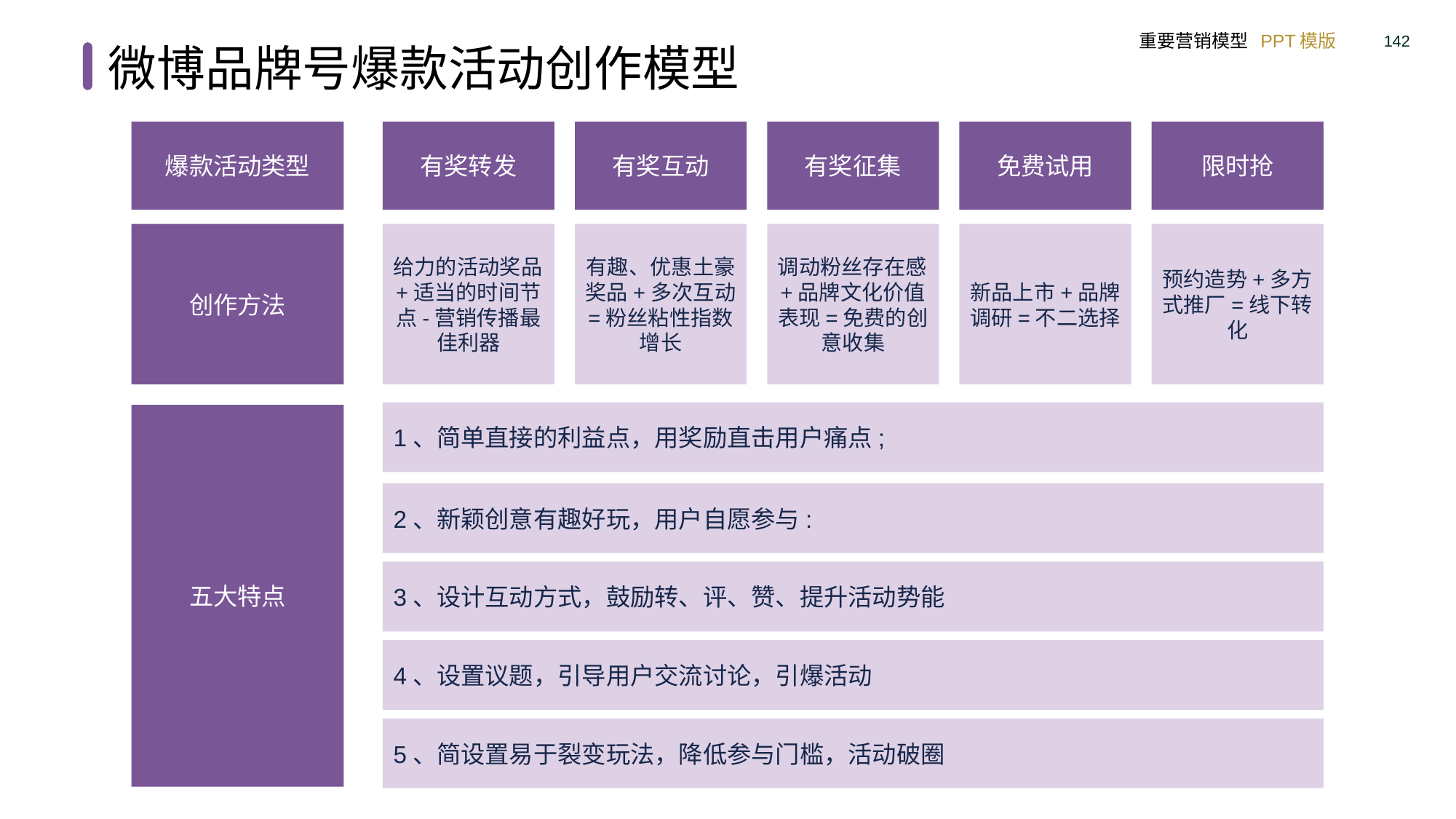

微博品牌号爆款活动创作模型
爆款活动类型
有奖转发
有奖互动
有奖征集
免费试用
限时抢
创作方法
给力的活动奖品+适当的时间节点-营销传播最佳利器
有趣、优惠土豪奖品+多次互动=粉丝粘性指数增长
调动粉丝存在感+品牌文化价值表现=免费的创意收集
新品上市+品牌调研=不二选择
预约造势+多方式推厂=线下转化
1、简单直接的利益点，用奖励直击用户痛点;
五大特点
2、新颖创意有趣好玩，用户自愿参与:
3、设计互动方式，鼓励转、评、赞、提升活动势能
4、设置议题，引导用户交流讨论，引爆活动
5、简设置易于裂变玩法，降低参与门槛，活动破圈